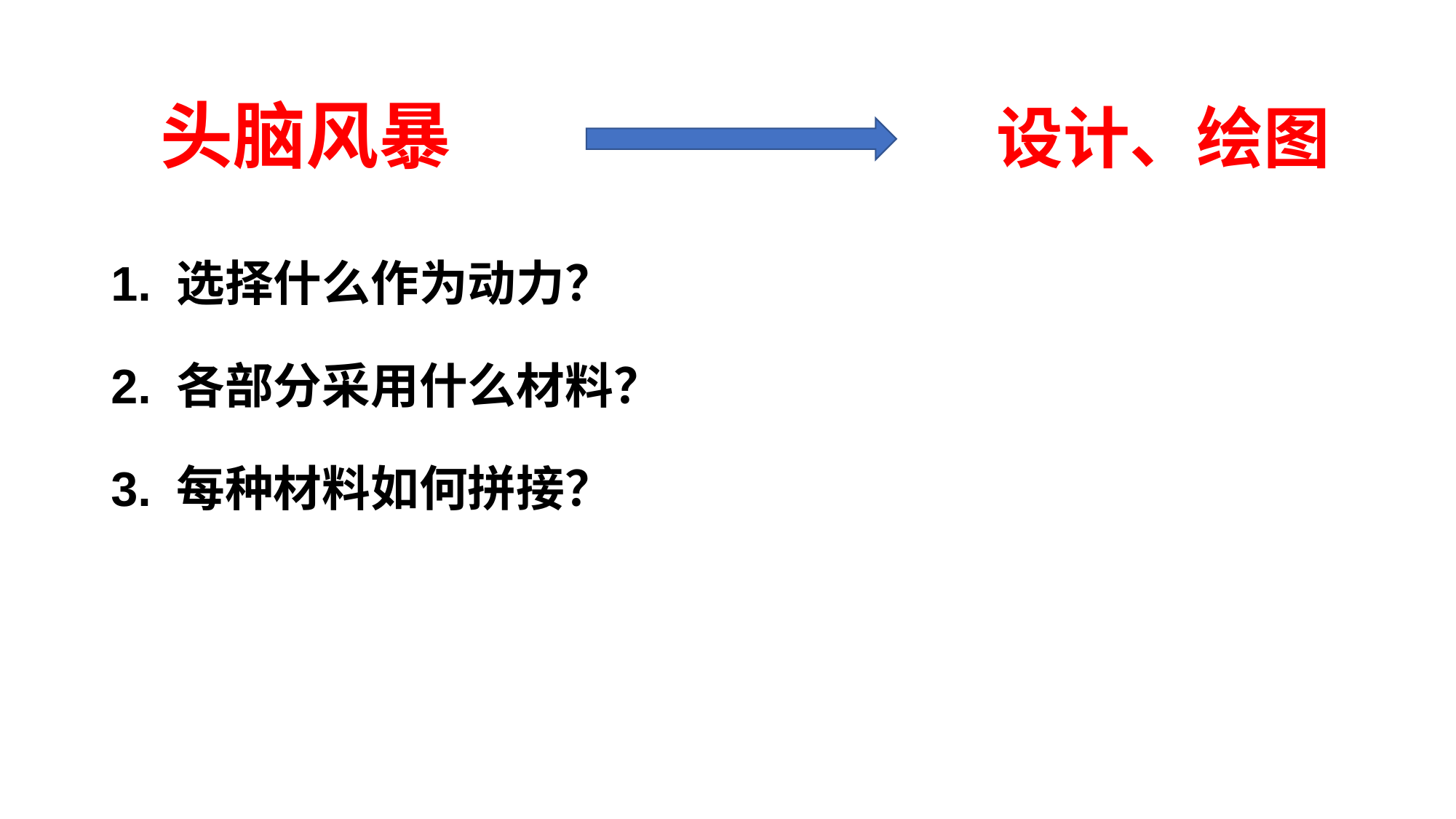

# 头脑风暴
 设计、绘图

1. 选择什么作为动力？
2. 各部分采用什么材料？
3. 每种材料如何拼接？